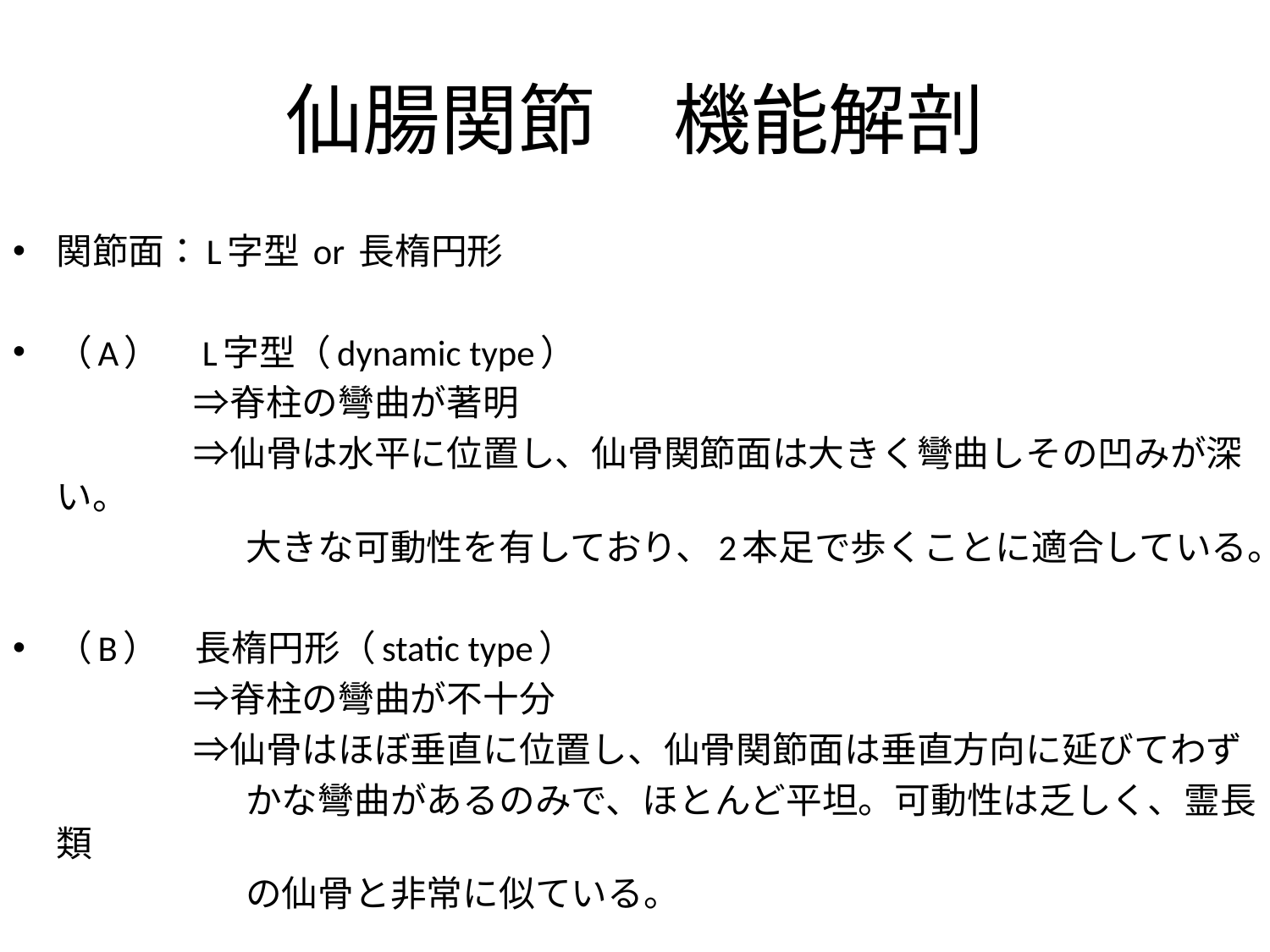

# 仙腸関節　機能解剖
関節面：L字型 or 長楕円形

（A）　L字型（dynamic type）
　　　　　⇒脊柱の彎曲が著明
　　　　　⇒仙骨は水平に位置し、仙骨関節面は大きく彎曲しその凹みが深い。
　　　　　　  大きな可動性を有しており、2本足で歩くことに適合している。

（B）　長楕円形（static type）
　　　　　⇒脊柱の彎曲が不十分
　　　　　⇒仙骨はほぼ垂直に位置し、仙骨関節面は垂直方向に延びてわず
　　　　　　  かな彎曲があるのみで、ほとんど平坦。可動性は乏しく、霊長類
　　　　　　  の仙骨と非常に似ている。